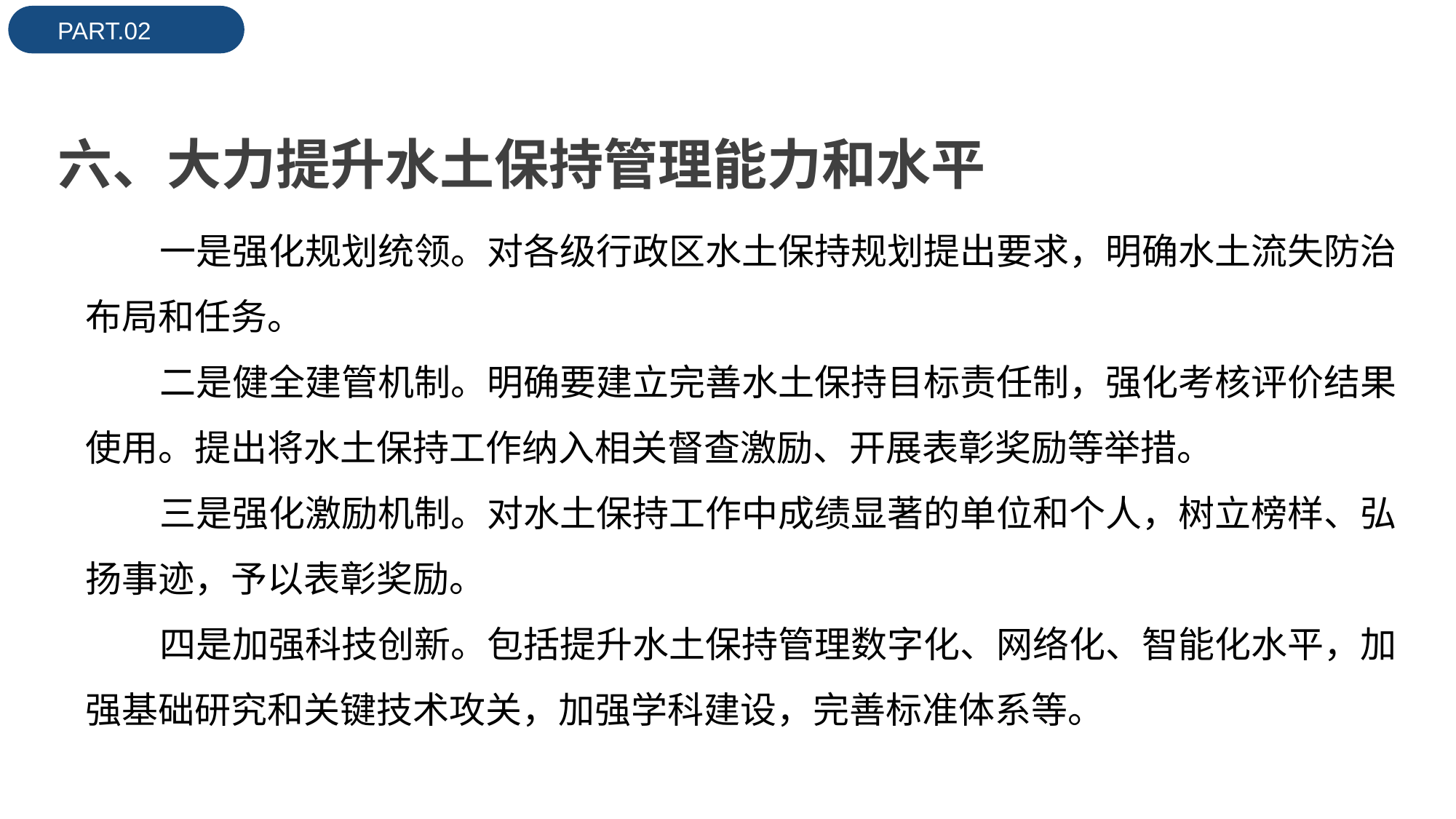

PART.02
六、大力提升水土保持管理能力和水平
        一是强化规划统领。对各级行政区水土保持规划提出要求，明确水土流失防治布局和任务。
        二是健全建管机制。明确要建立完善水土保持目标责任制，强化考核评价结果使用。提出将水土保持工作纳入相关督查激励、开展表彰奖励等举措。
        三是强化激励机制。对水土保持工作中成绩显著的单位和个人，树立榜样、弘扬事迹，予以表彰奖励。
        四是加强科技创新。包括提升水土保持管理数字化、网络化、智能化水平，加强基础研究和关键技术攻关，加强学科建设，完善标准体系等。